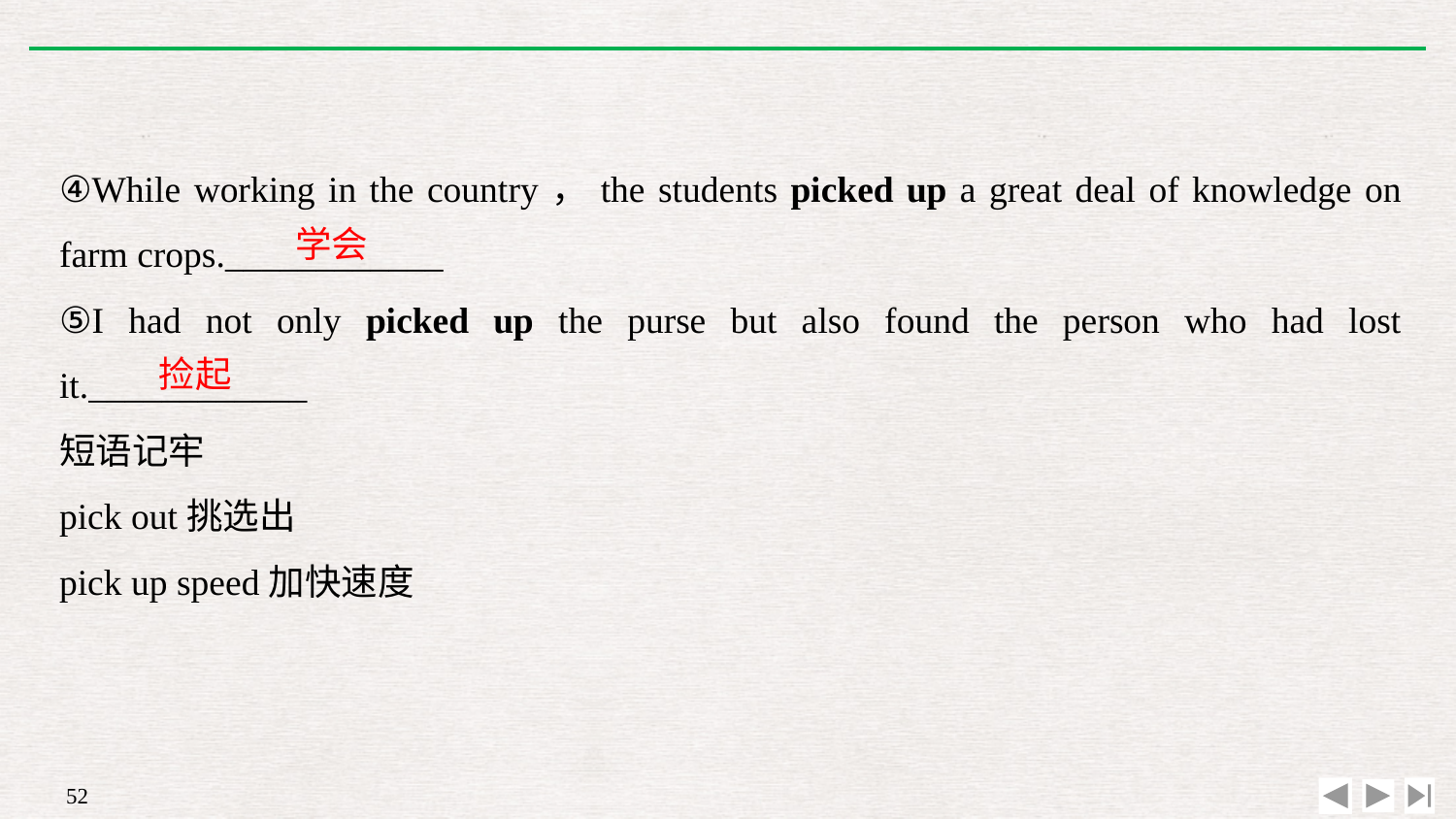

④While working in the country，the students picked up a great deal of knowledge on farm crops.____________
⑤I had not only picked up the purse but also found the person who had lost it.____________
短语记牢
pick out挑选出
pick up speed加快速度
学会
捡起